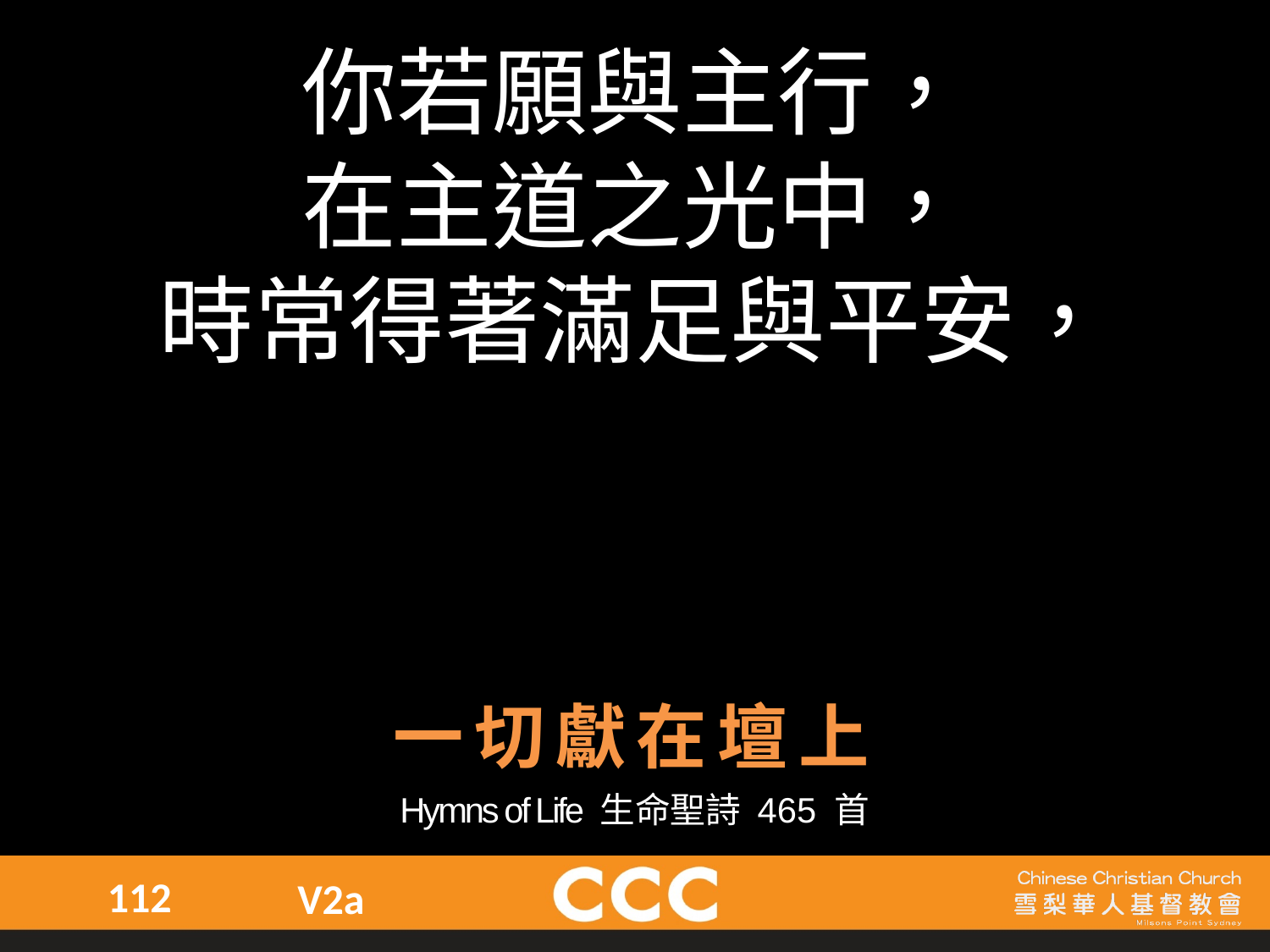

你若願與主行，
在主道之光中，
時常得著滿足與平安，

一切獻在壇上
Hymns of Life 生命聖詩 465 首
112
V2a